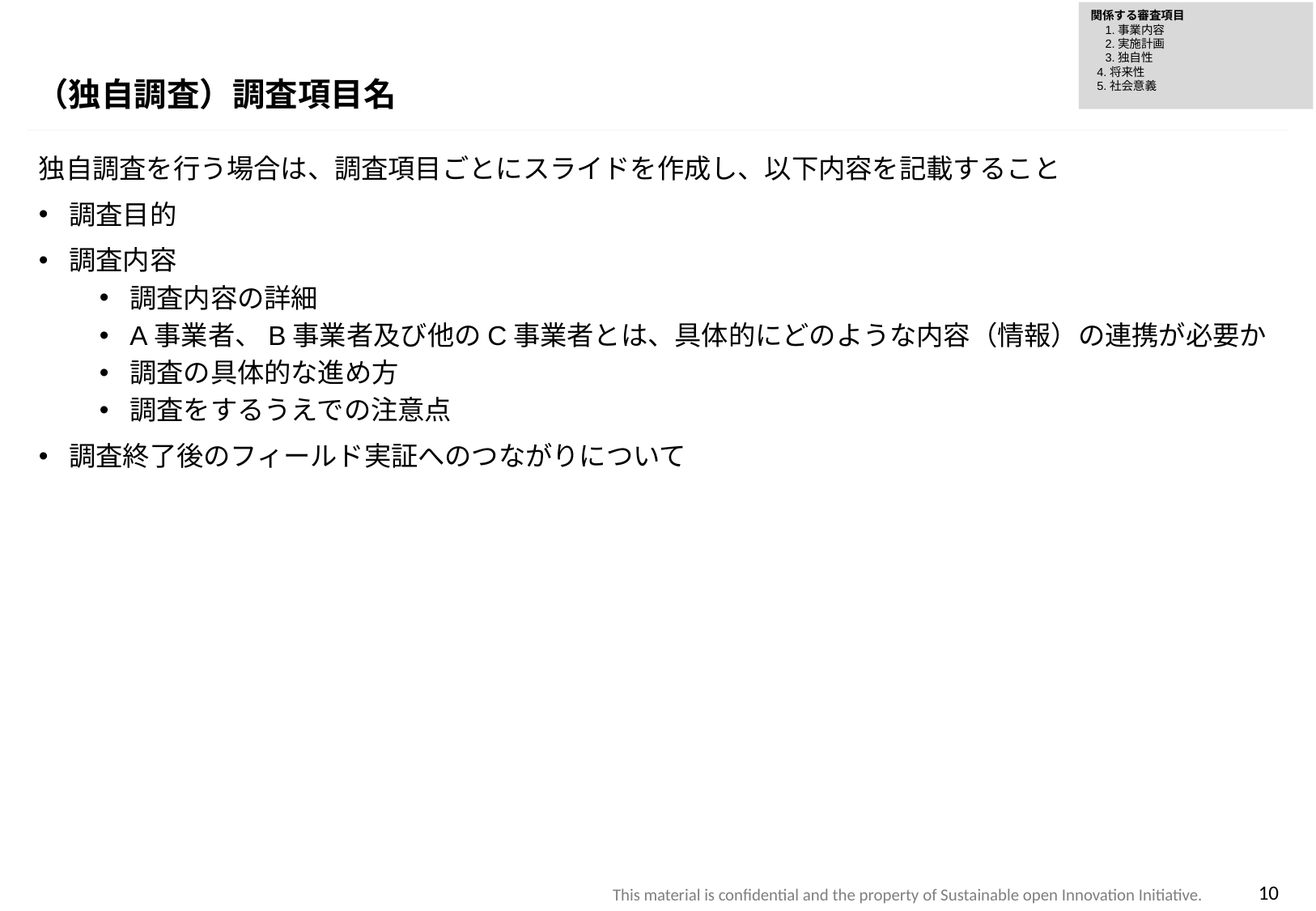

関係する審査項目
　1.事業内容
　2.実施計画
　3.独自性
  4.将来性
  5.社会意義
（独自調査）調査項目名
独自調査を行う場合は、調査項目ごとにスライドを作成し、以下内容を記載すること
調査目的
調査内容
調査内容の詳細
A事業者、B事業者及び他のC事業者とは、具体的にどのような内容（情報）の連携が必要か
調査の具体的な進め方
調査をするうえでの注意点
調査終了後のフィールド実証へのつながりについて